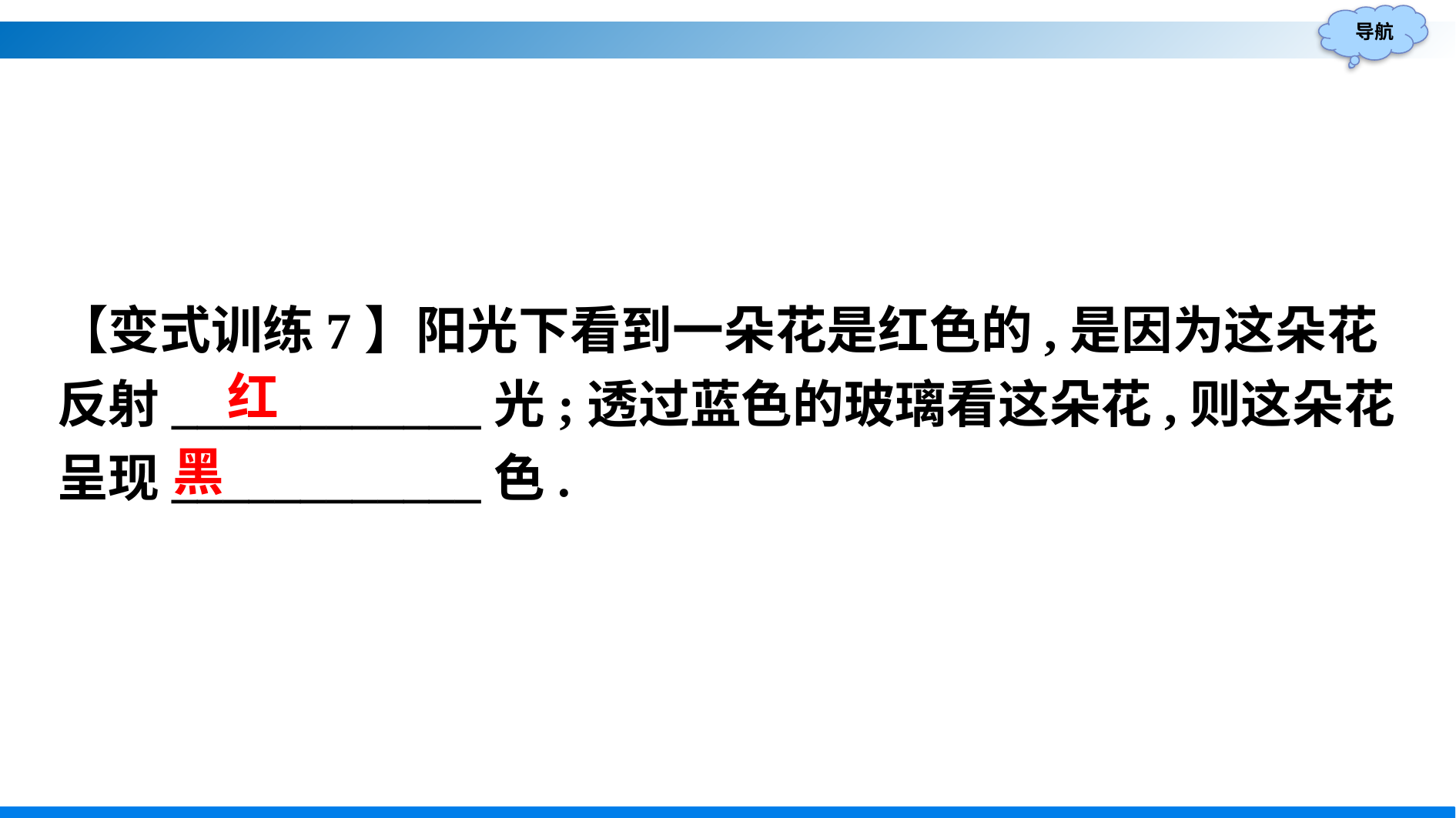

【变式训练7】阳光下看到一朵花是红色的,是因为这朵花反射____________光;透过蓝色的玻璃看这朵花,则这朵花呈现____________色.
红
黑